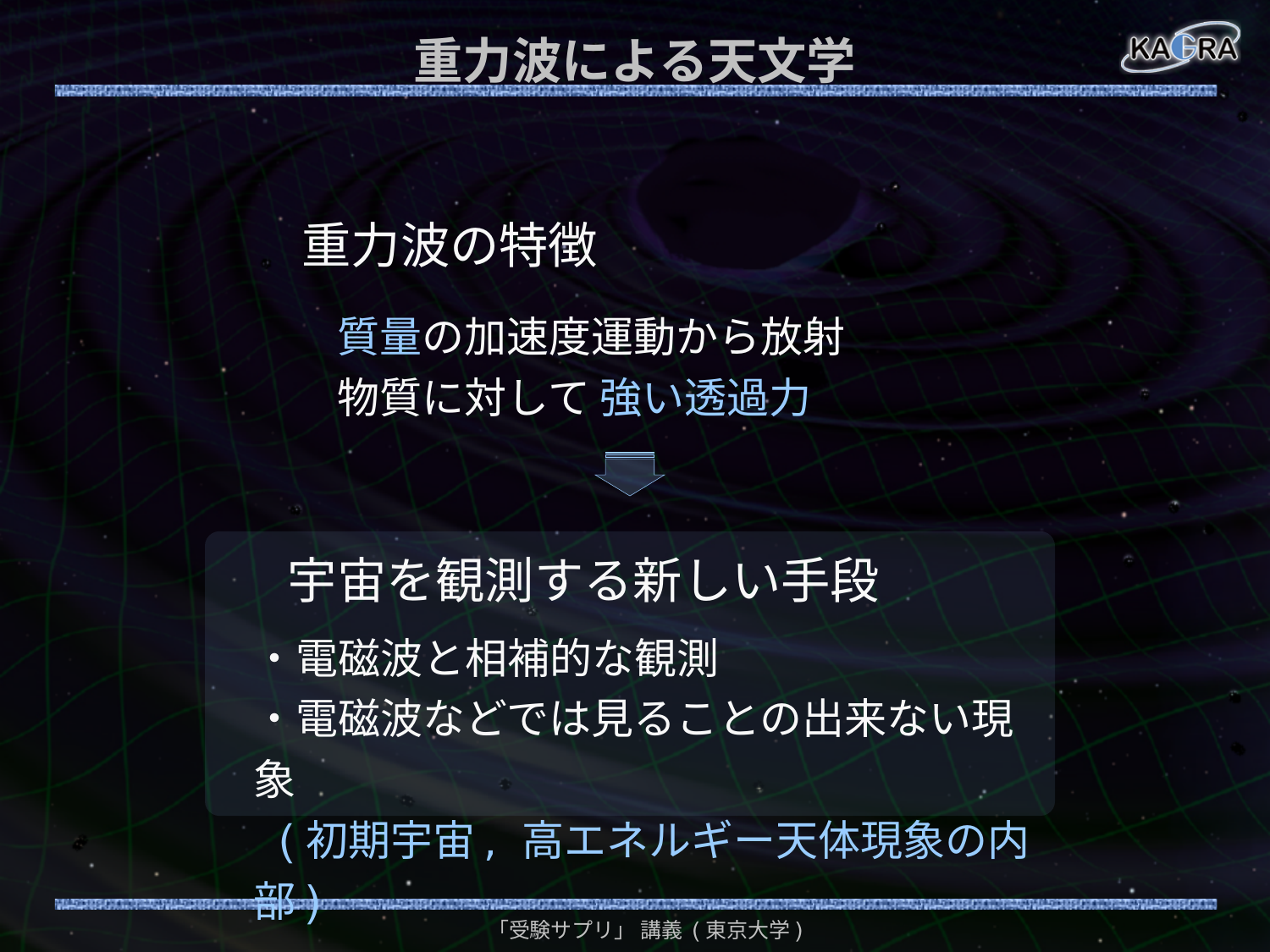

# 重力波による天文学
重力波の特徴
質量の加速度運動から放射
物質に対して 強い透過力

宇宙を観測する新しい手段

・電磁波と相補的な観測
・電磁波などでは見ることの出来ない現象
  (初期宇宙, 高エネルギー天体現象の内部)
「受験サプリ」 講義 (東京大学)